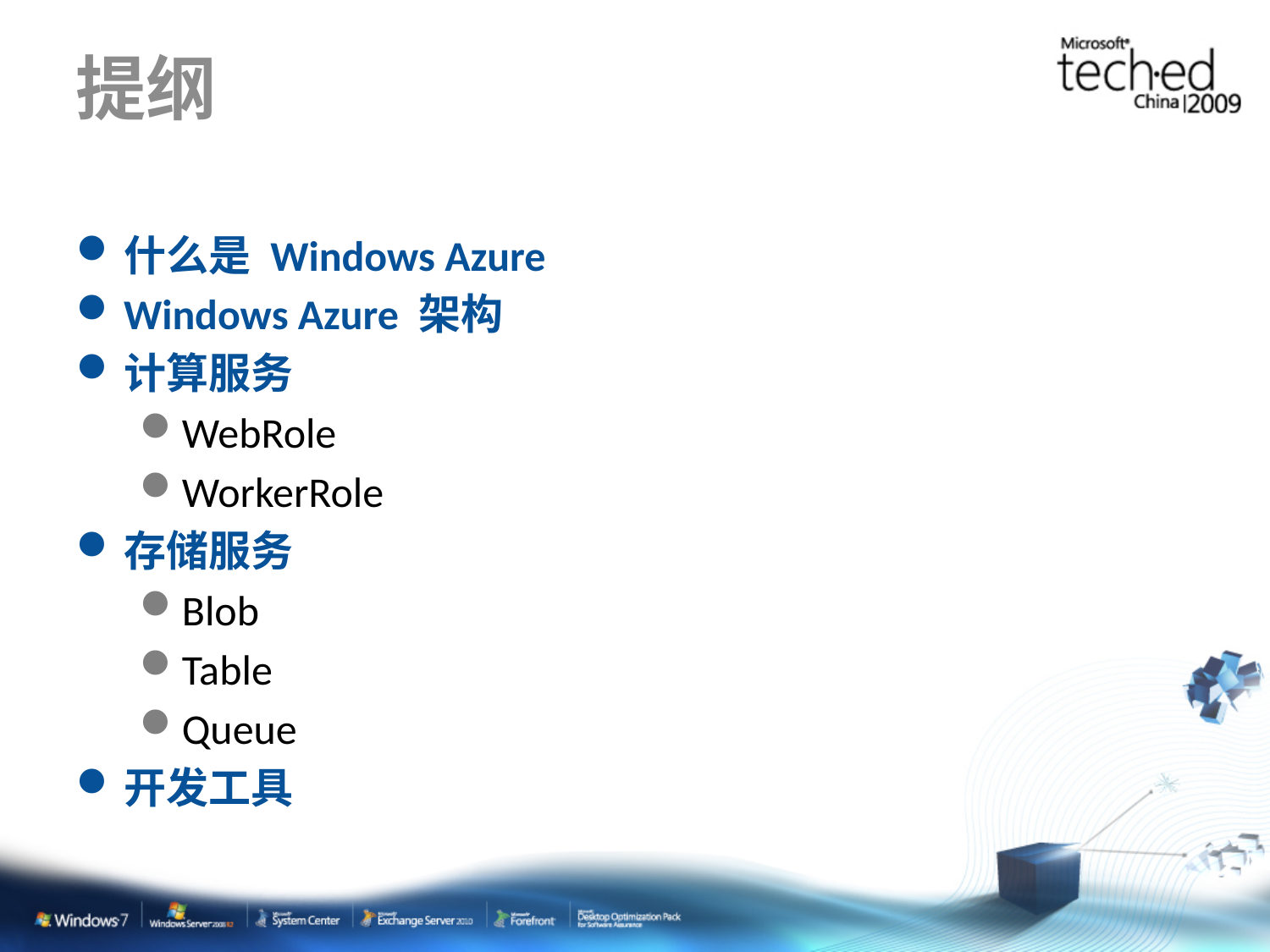

# 提纲
什么是 Windows Azure
Windows Azure 架构
计算服务
WebRole
WorkerRole
存储服务
Blob
Table
Queue
开发工具